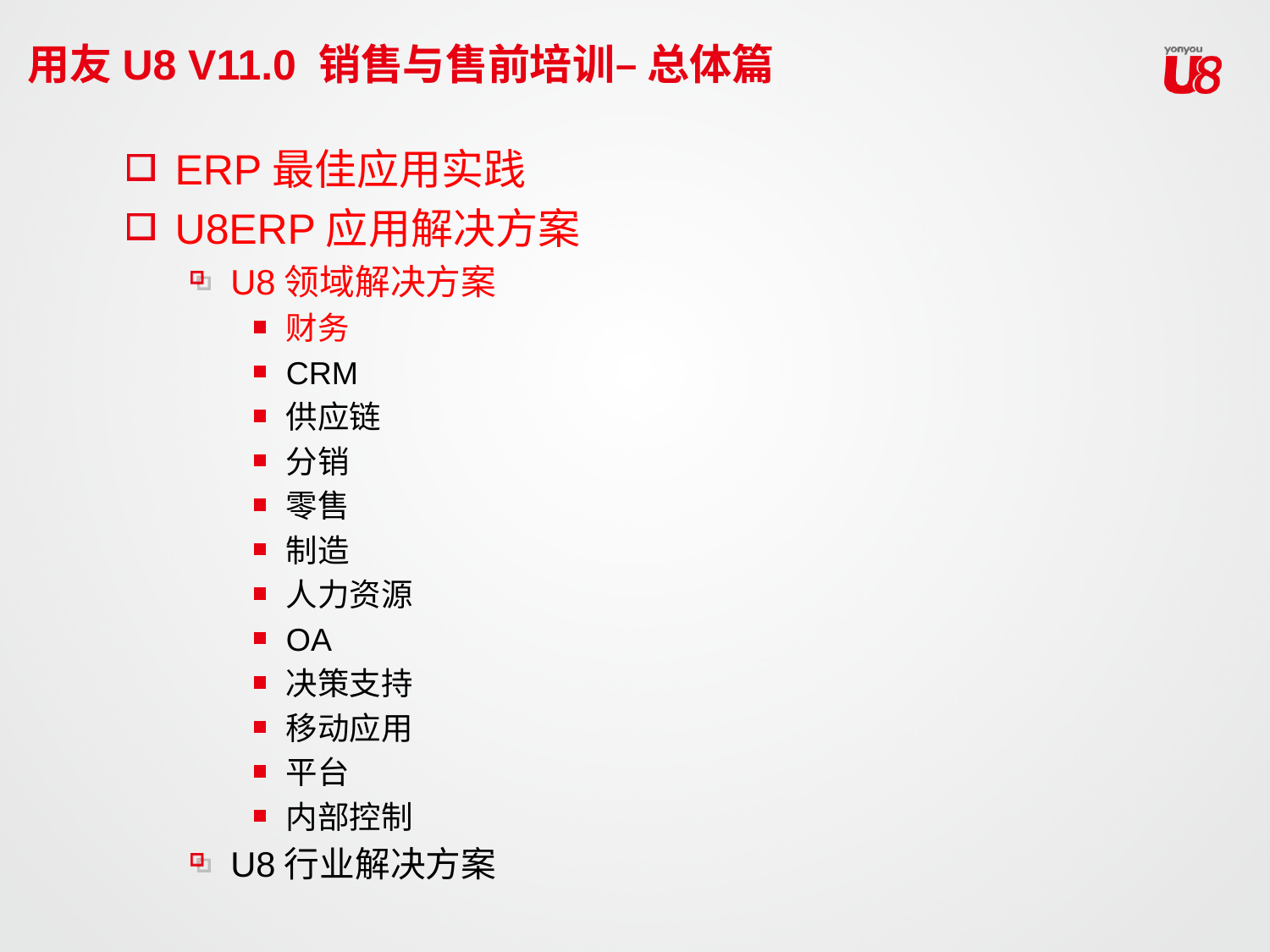

用友U8 V11.0 销售与售前培训– 总体篇
ERP最佳应用实践
U8ERP应用解决方案
U8领域解决方案
财务
CRM
供应链
分销
零售
制造
人力资源
OA
决策支持
移动应用
平台
内部控制
U8行业解决方案